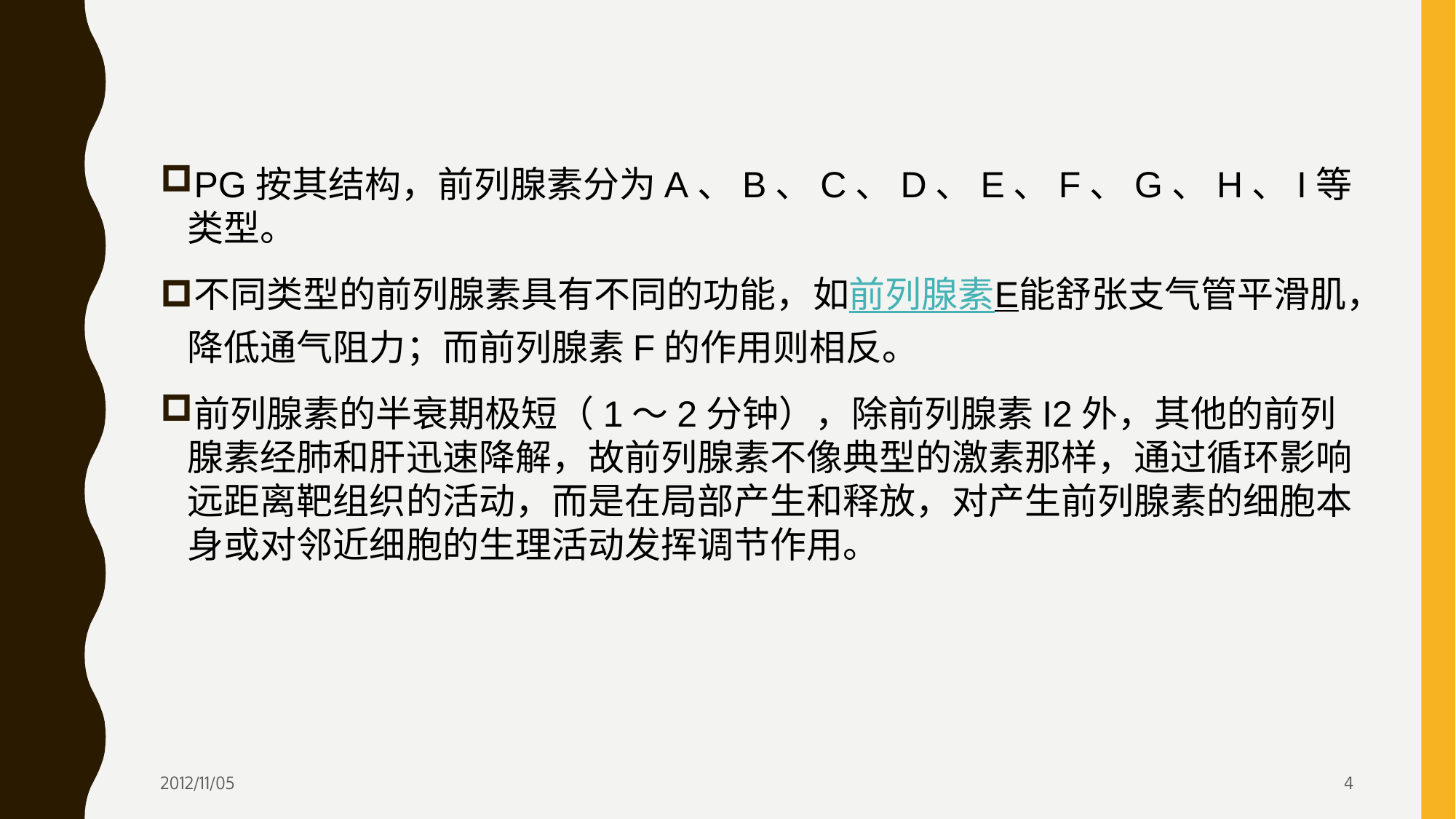

PG按其结构，前列腺素分为A、B、C、D、E、F、G、H、I等类型。
不同类型的前列腺素具有不同的功能，如前列腺素E能舒张支气管平滑肌，降低通气阻力；而前列腺素F的作用则相反。
前列腺素的半衰期极短（1～2分钟），除前列腺素I2外，其他的前列腺素经肺和肝迅速降解，故前列腺素不像典型的激素那样，通过循环影响远距离靶组织的活动，而是在局部产生和释放，对产生前列腺素的细胞本身或对邻近细胞的生理活动发挥调节作用。
2012/11/05
4